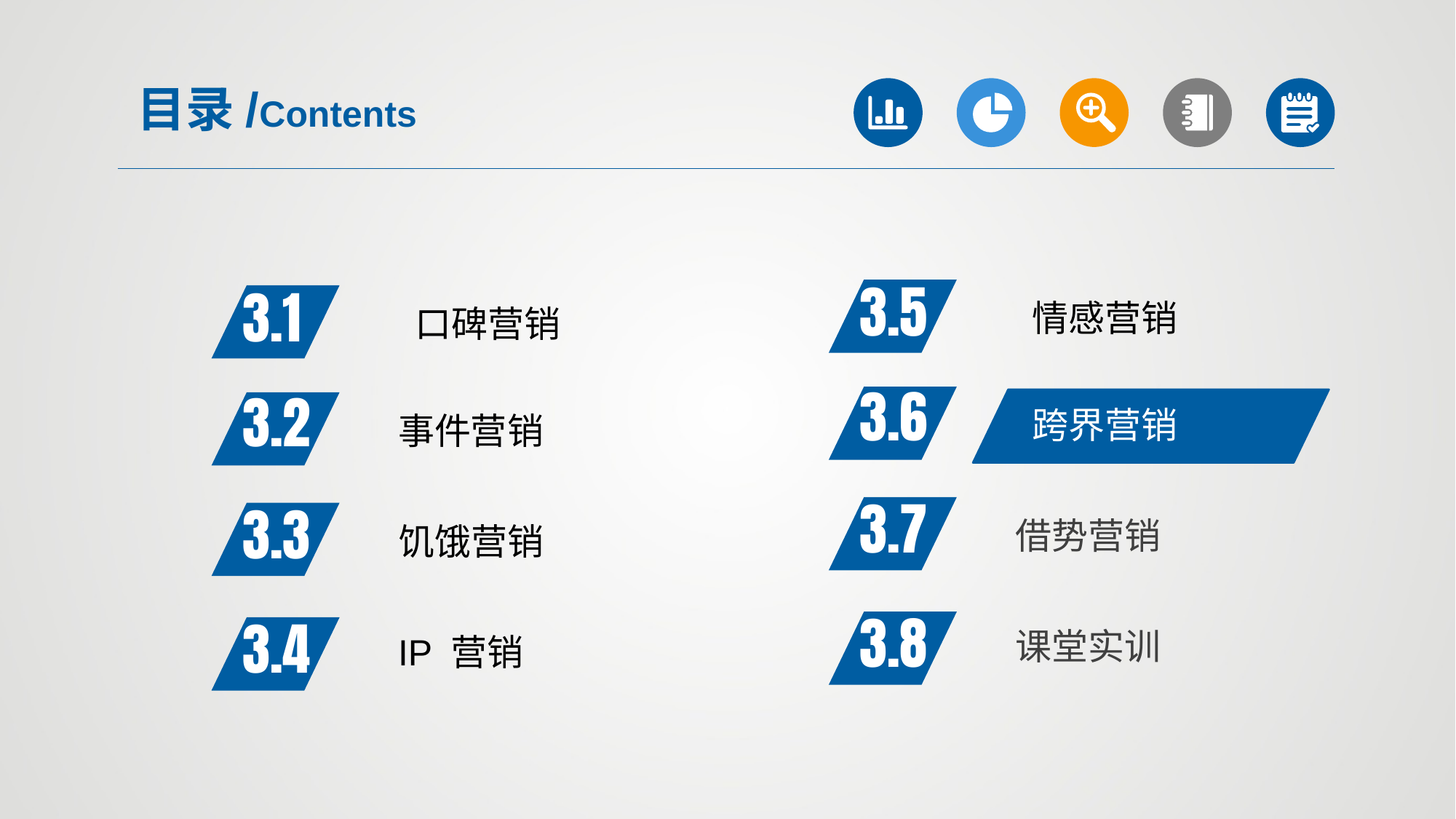

目录/Contents

3.5

3.1

 情感营销
 口碑营销
3.6

 跨界营销
3.2

事件营销

3.7

借势营销
3.3

饥饿营销
3.8

课堂实训
3.4

IP 营销